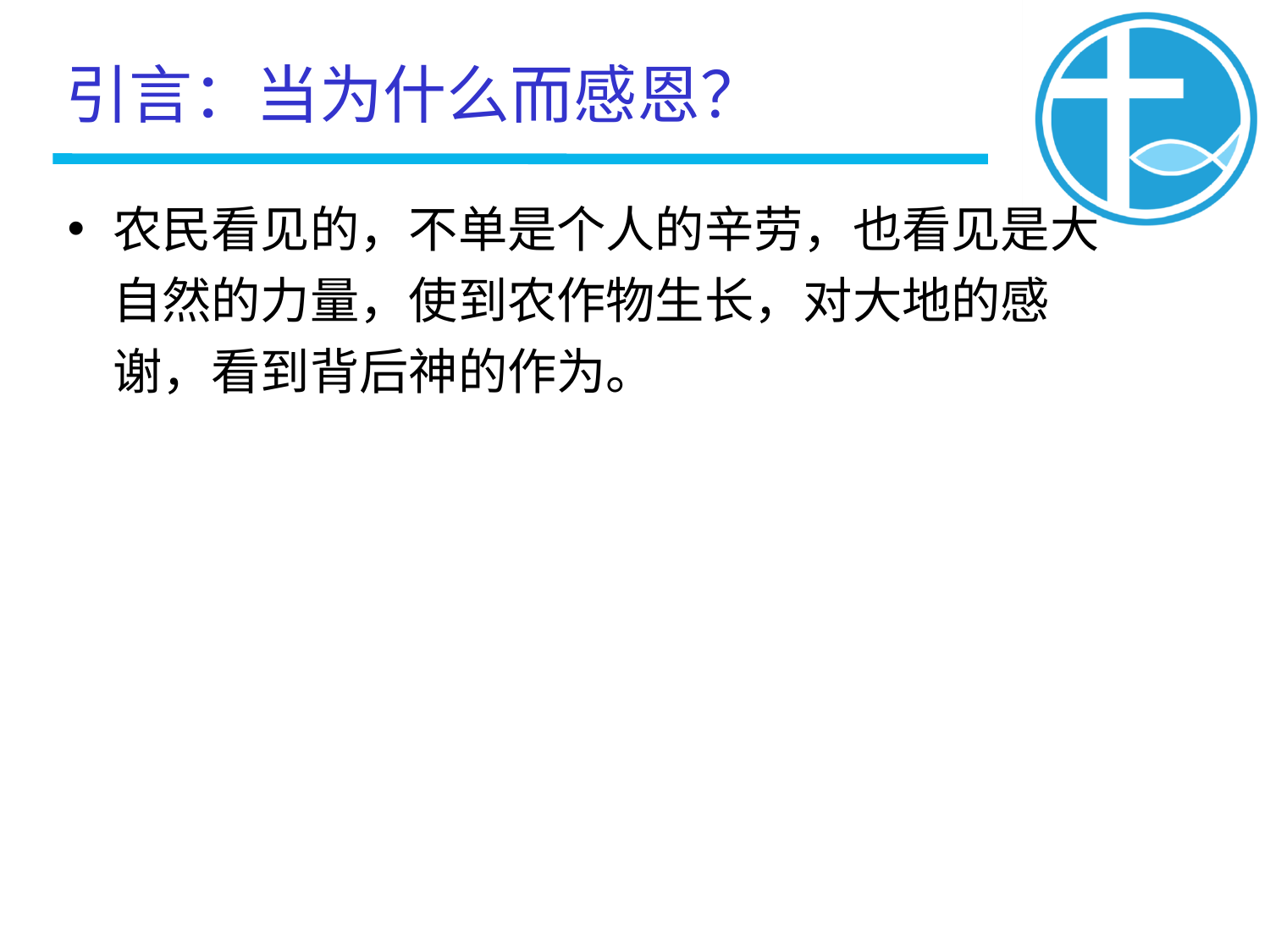

引言：当为什么而感恩？
农民看见的，不单是个人的辛劳，也看见是大自然的力量，使到农作物生长，对大地的感谢，看到背后神的作为。